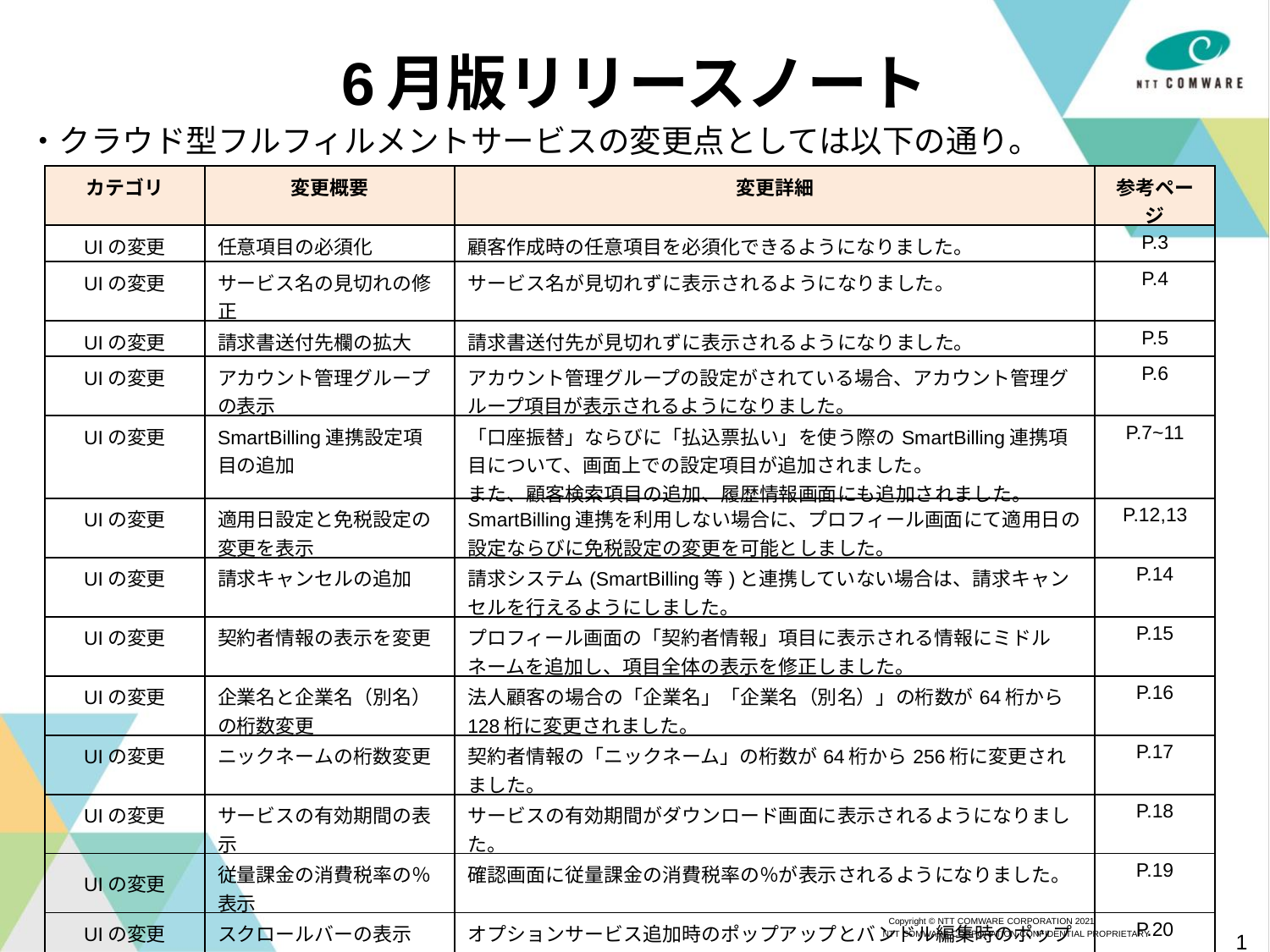

# 6月版リリースノート
・クラウド型フルフィルメントサービスの変更点としては以下の通り。
| カテゴリ | 変更概要 | 変更詳細 | 参考ページ |
| --- | --- | --- | --- |
| UIの変更 | 任意項目の必須化 | 顧客作成時の任意項目を必須化できるようになりました。 | P.3 |
| UIの変更 | サービス名の見切れの修正 | サービス名が見切れずに表示されるようになりました。 | P.4 |
| UIの変更 | 請求書送付先欄の拡大 | 請求書送付先が見切れずに表示されるようになりました。 | P.5 |
| UIの変更 | アカウント管理グループの表示 | アカウント管理グループの設定がされている場合、アカウント管理グループ項目が表示されるようになりました。 | P.6 |
| UIの変更 | SmartBilling連携設定項目の追加 | 「口座振替」ならびに「払込票払い」を使う際のSmartBilling連携項目について、画面上での設定項目が追加されました。 また、顧客検索項目の追加、履歴情報画面にも追加されました。 | P.7~11 |
| UIの変更 | 適用日設定と免税設定の変更を表示 | SmartBilling連携を利用しない場合に、プロフィール画面にて適用日の設定ならびに免税設定の変更を可能としました。 | P.12,13 |
| UIの変更 | 請求キャンセルの追加 | 請求システム(SmartBilling等)と連携していない場合は、請求キャンセルを行えるようにしました。 | P.14 |
| UIの変更 | 契約者情報の表示を変更 | プロフィール画面の「契約者情報」項目に表示される情報にミドルネームを追加し、項目全体の表示を修正しました。 | P.15 |
| UIの変更 | 企業名と企業名（別名）の桁数変更 | 法人顧客の場合の「企業名」「企業名（別名）」の桁数が64桁から128桁に変更されました。 | P.16 |
| UIの変更 | ニックネームの桁数変更 | 契約者情報の「ニックネーム」の桁数が64桁から256桁に変更されました。 | P.17 |
| UIの変更 | サービスの有効期間の表示 | サービスの有効期間がダウンロード画面に表示されるようになりました。 | P.18 |
| UIの変更 | 従量課金の消費税率の％表示 | 確認画面に従量課金の消費税率の％が表示されるようになりました。 | P.19 |
| UIの変更 | スクロールバーの表示 | オプションサービス追加時のポップアップとバンドル編集時のポップアップに スクロールバーが表示されるようになりました。 | P.20 |
| UIの変更 | 「料金の詳細」の表示 | サービスのみに料金設定がされている場合にも「料金の詳細」が表示されるようになりました。 | P.21 |